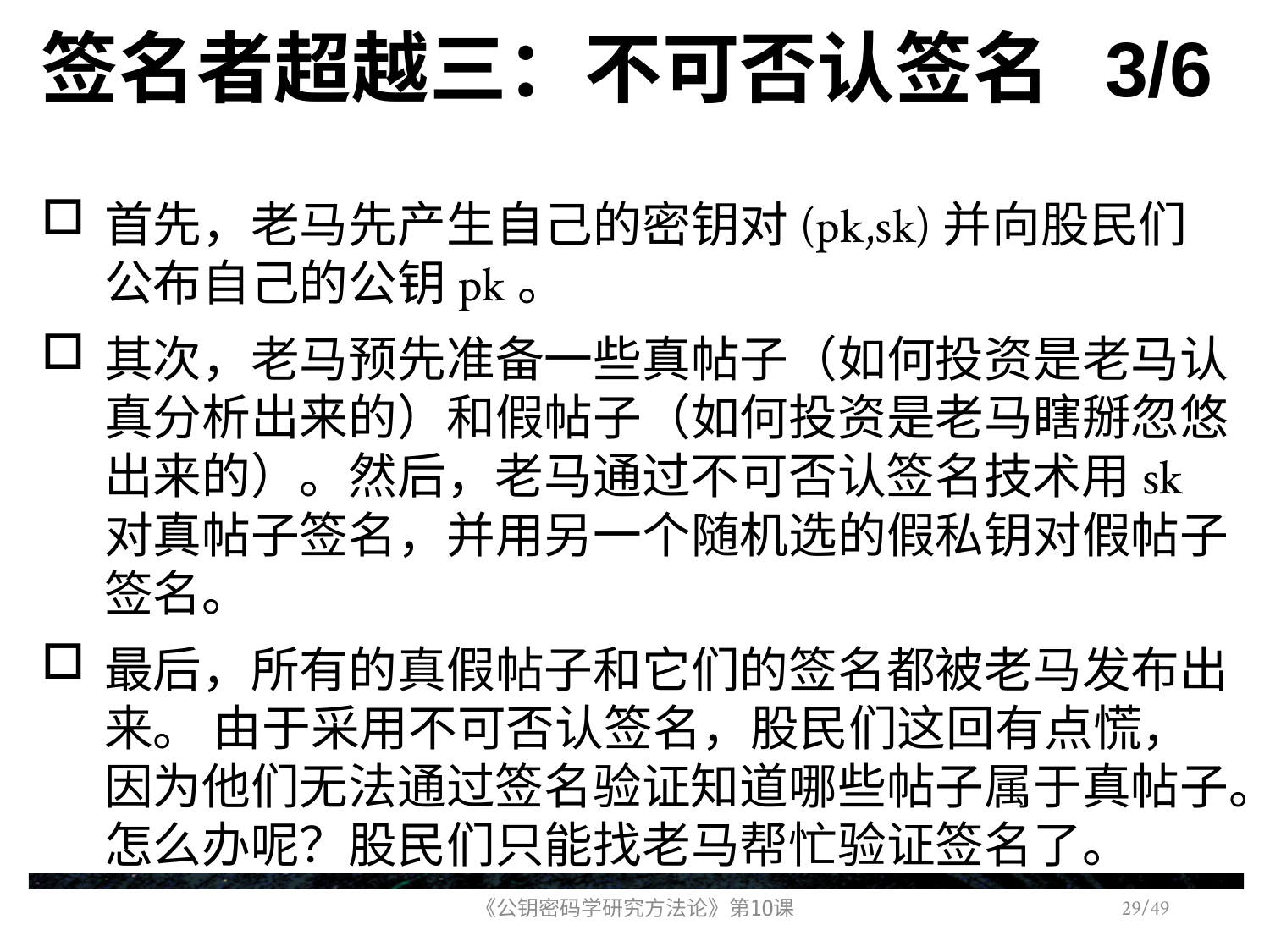

# 签名者超越三：不可否认签名  3/6
首先，老马先产生自己的密钥对(pk,sk)并向股民们公布自己的公钥pk。
其次，老马预先准备一些真帖子（如何投资是老马认真分析出来的）和假帖子（如何投资是老马瞎掰忽悠出来的）。然后，老马通过不可否认签名技术用sk对真帖子签名，并用另一个随机选的假私钥对假帖子签名。
最后，所有的真假帖子和它们的签名都被老马发布出来。 由于采用不可否认签名，股民们这回有点慌，因为他们无法通过签名验证知道哪些帖子属于真帖子。怎么办呢？股民们只能找老马帮忙验证签名了。
《公钥密码学研究方法论》第10课
29/49